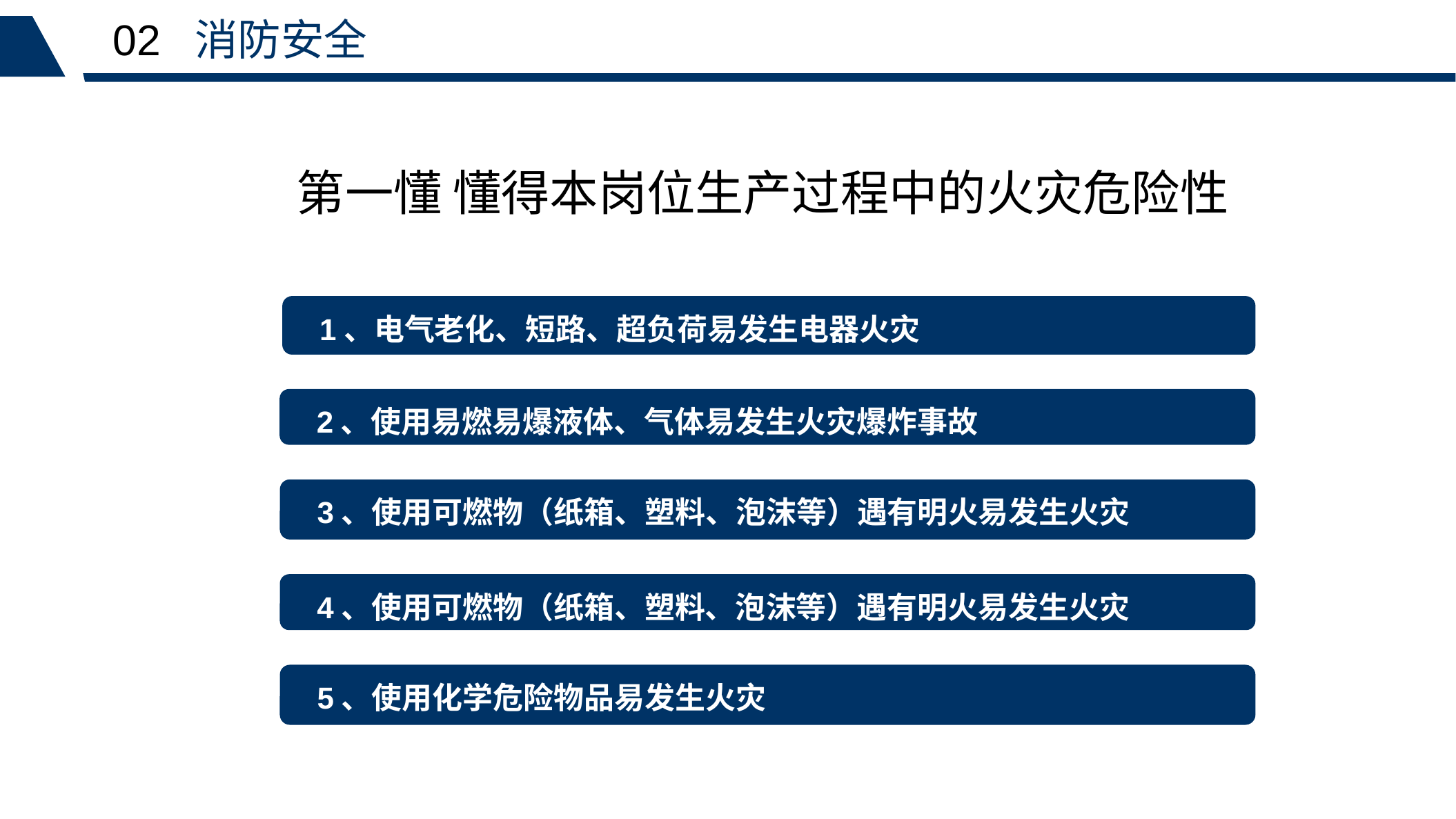

02  消防安全

第一懂 懂得本岗位生产过程中的火灾危险性
1、电气老化、短路、超负荷易发生电器火灾

2、使用易燃易爆液体、气体易发生火灾爆炸事故

3、使用可燃物（纸箱、塑料、泡沫等）遇有明火易发生火灾
4、使用可燃物（纸箱、塑料、泡沫等）遇有明火易发生火灾

5、使用化学危险物品易发生火灾